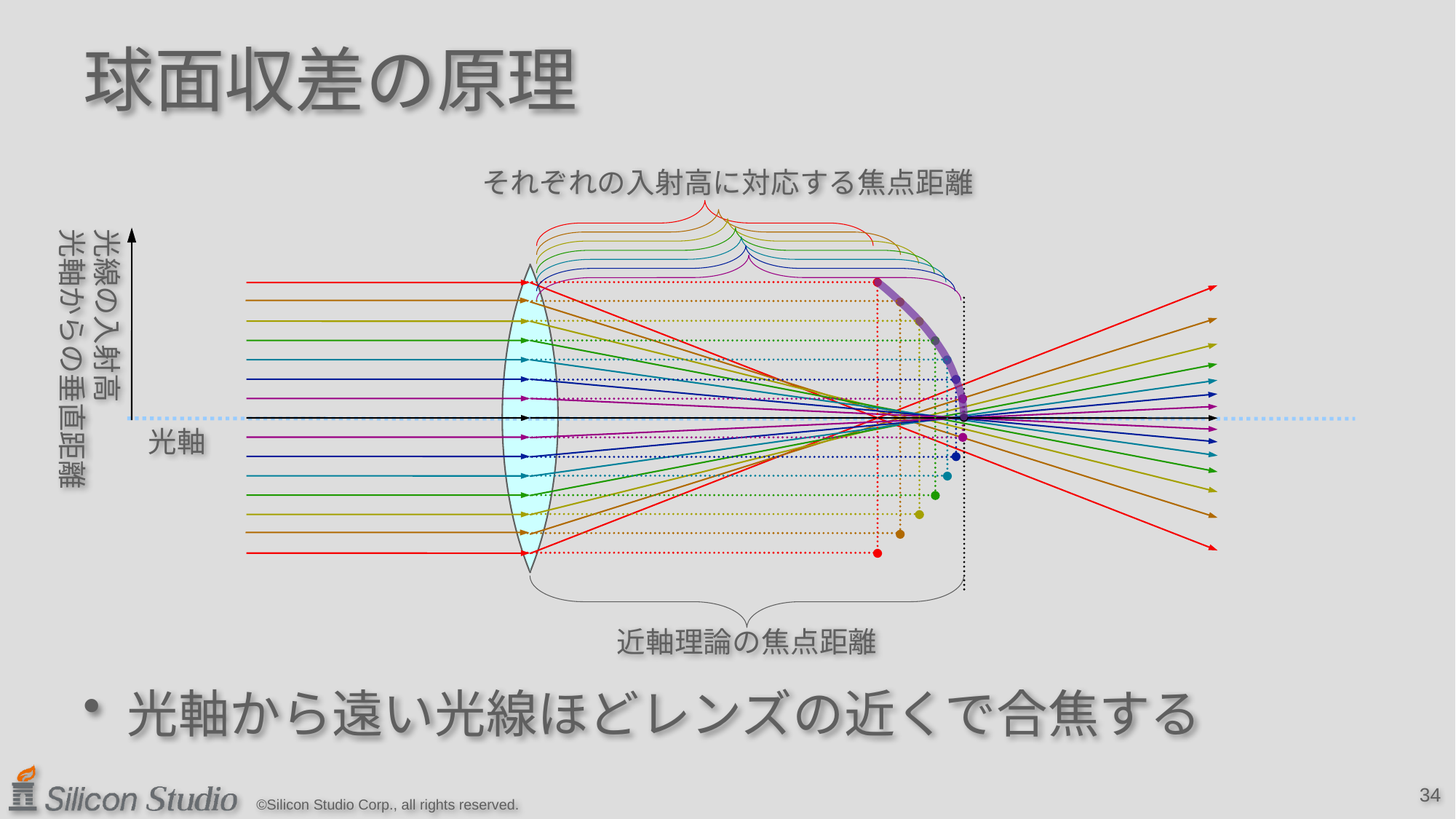

# 球面収差の原理

それぞれの入射高に対応する焦点距離
光線の入射高
光軸からの垂直距離

光軸

近軸理論の焦点距離
光軸から遠い光線ほどレンズの近くで合焦する